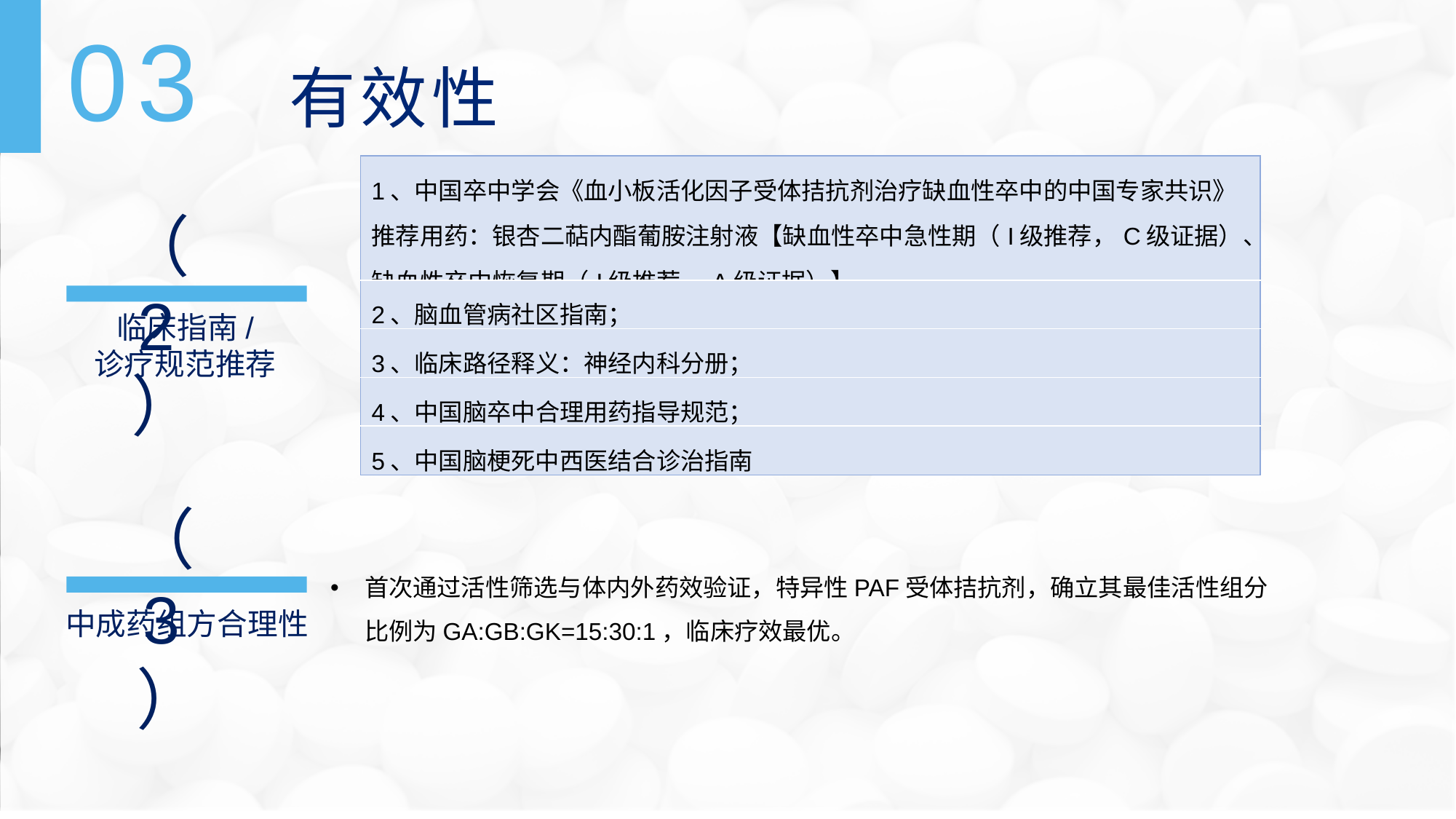

新冠比较特殊，CDE没有公开
03
有效性
| 1、中国卒中学会《血小板活化因子受体拮抗剂治疗缺血性卒中的中国专家共识》 推荐用药：银杏二萜内酯葡胺注射液【缺血性卒中急性期（I级推荐，C级证据）、缺血性卒中恢复期（I级推荐，A级证据）】 |
| --- |
| 2、脑血管病社区指南； |
| 3、临床路径释义：神经内科分册； |
| 4、中国脑卒中合理用药指导规范； |
| 5、中国脑梗死中西医结合诊治指南 |
（2）

临床指南/
诊疗规范推荐
（3）

首次通过活性筛选与体内外药效验证，特异性PAF受体拮抗剂，确立其最佳活性组分比例为GA:GB:GK=15:30:1，临床疗效最优。

中成药组方合理性